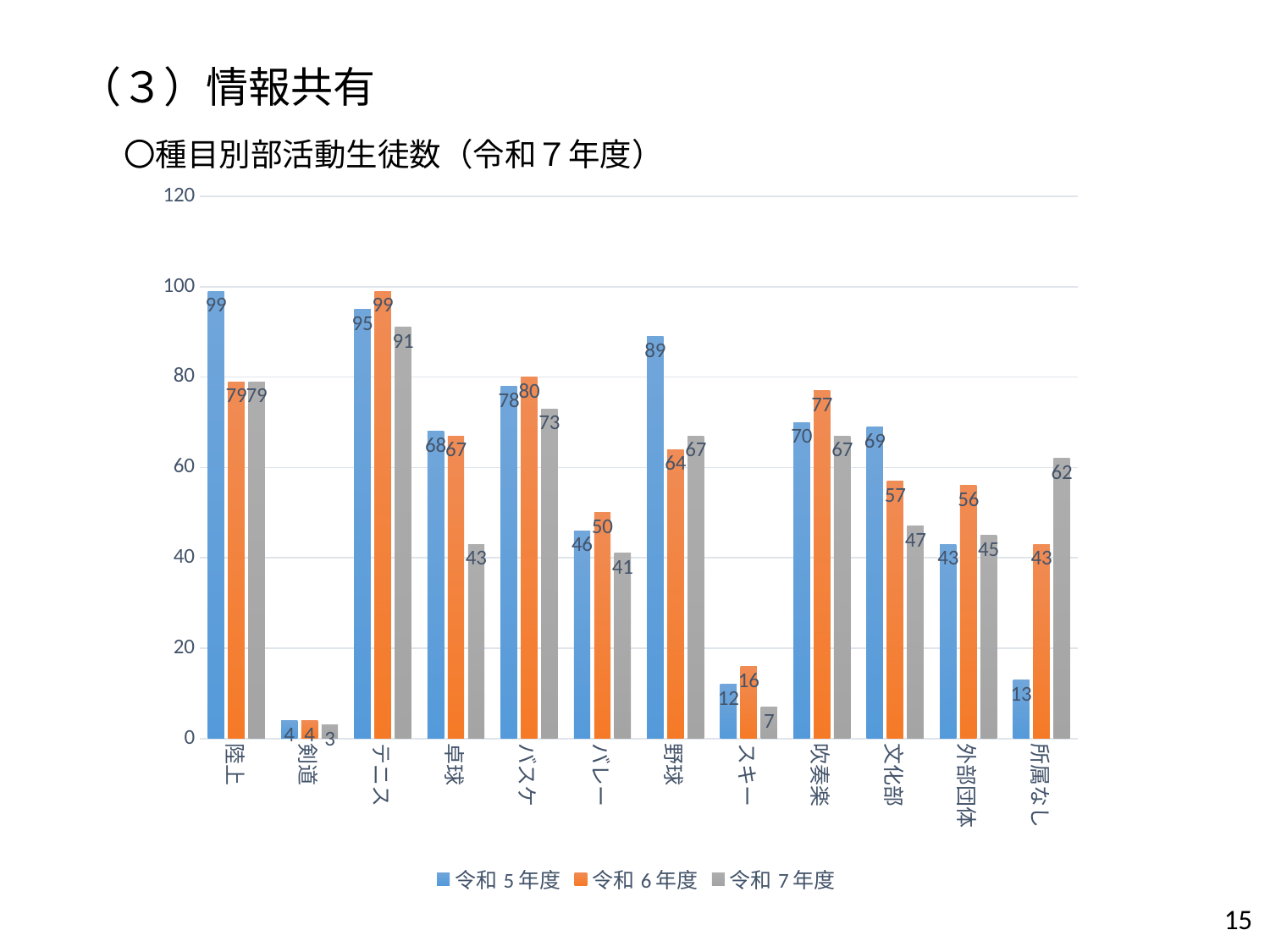

（３）情報共有
〇種目別部活動生徒数（令和７年度）

### Chart

| Category | 令和5年度 | 令和6年度 | 令和7年度 |
|---|---|---|---|
| 陸上 | 99.0 | 79.0 | 79.0 |
| 剣道 | 4.0 | 4.0 | 3.0 |
| テニス | 95.0 | 99.0 | 91.0 |
| 卓球 | 68.0 | 67.0 | 43.0 |
| バスケ | 78.0 | 80.0 | 73.0 |
| バレー | 46.0 | 50.0 | 41.0 |
| 野球 | 89.0 | 64.0 | 67.0 |
| スキー | 12.0 | 16.0 | 7.0 |
| 吹奏楽 | 70.0 | 77.0 | 67.0 |
| 文化部 | 69.0 | 57.0 | 47.0 |
| 外部団体 | 43.0 | 56.0 | 45.0 |
| 所属なし | 13.0 | 43.0 | 62.0 |
15